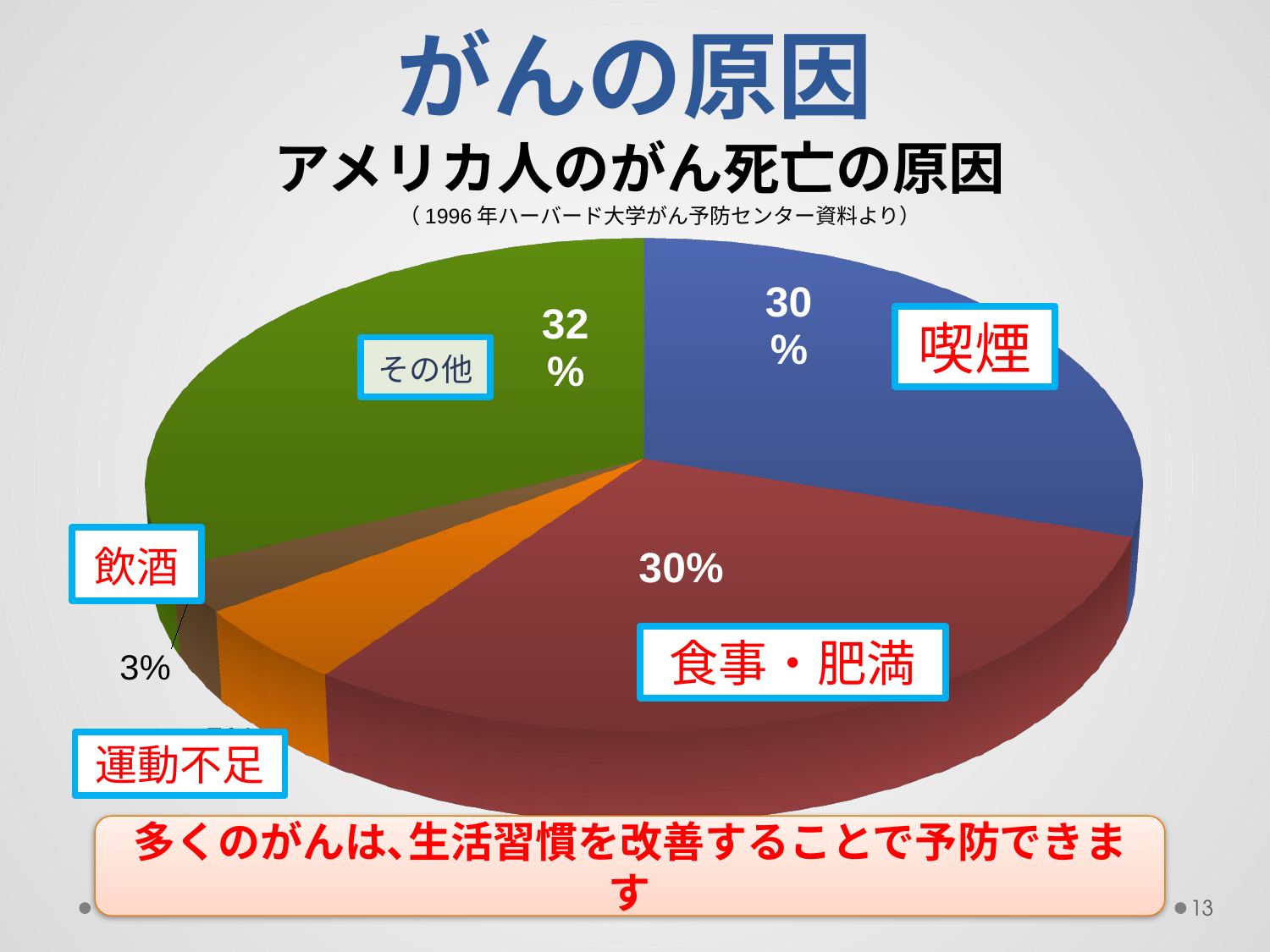

# がんの原因
アメリカ人のがん死亡の原因
（1996年ハーバード大学がん予防センター資料より）

[unsupported chart]

喫煙
食事・肥満
運動不足
多くのがんは､生活習慣を改善することで予防できます
13